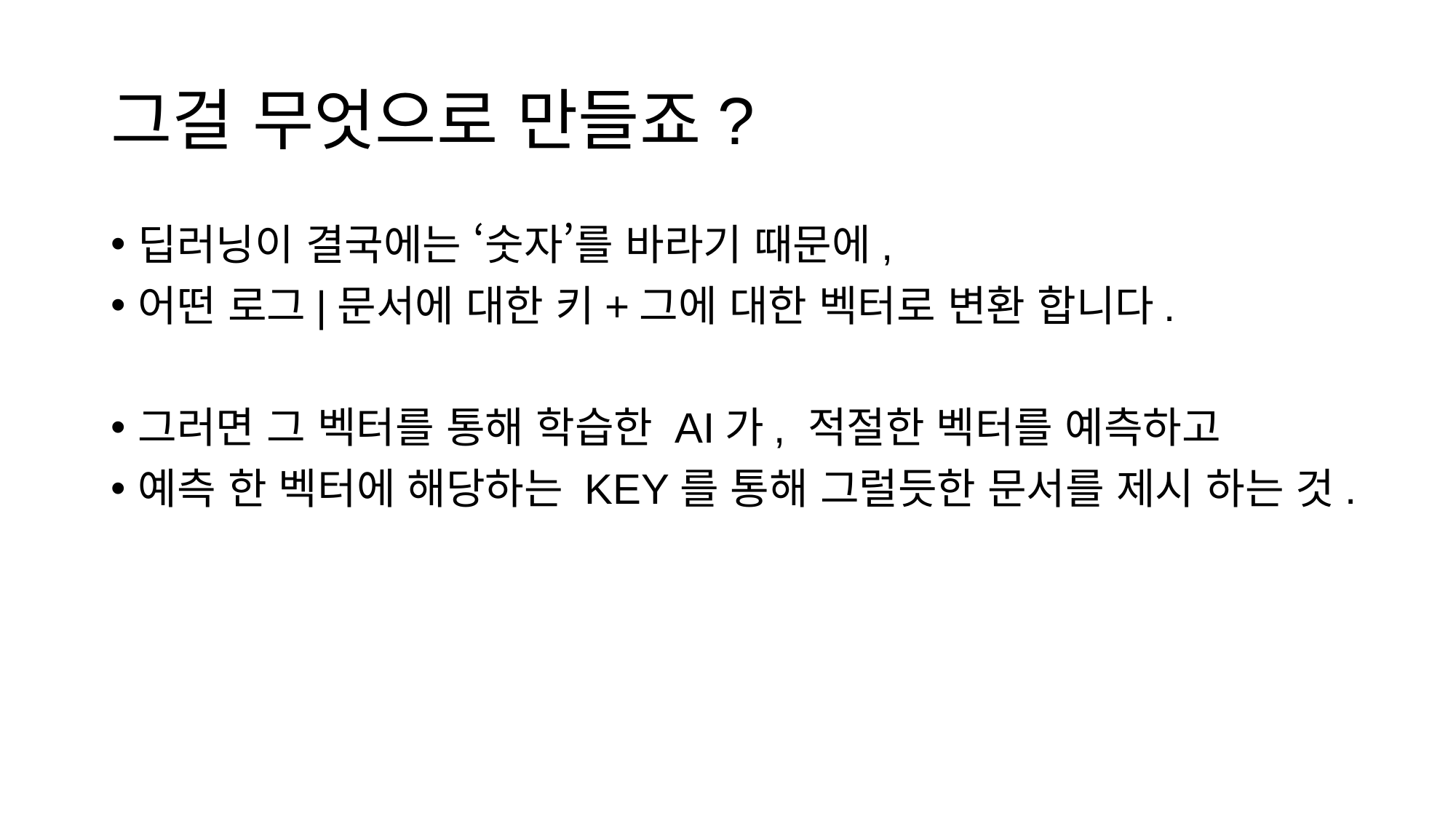

# 그걸 무엇으로 만들죠?
딥러닝이 결국에는 ‘숫자’를 바라기 때문에,
어떤 로그|문서에 대한 키+그에 대한 벡터로 변환 합니다.

그러면 그 벡터를 통해 학습한 AI가, 적절한 벡터를 예측하고
예측 한 벡터에 해당하는 KEY를 통해 그럴듯한 문서를 제시 하는 것.